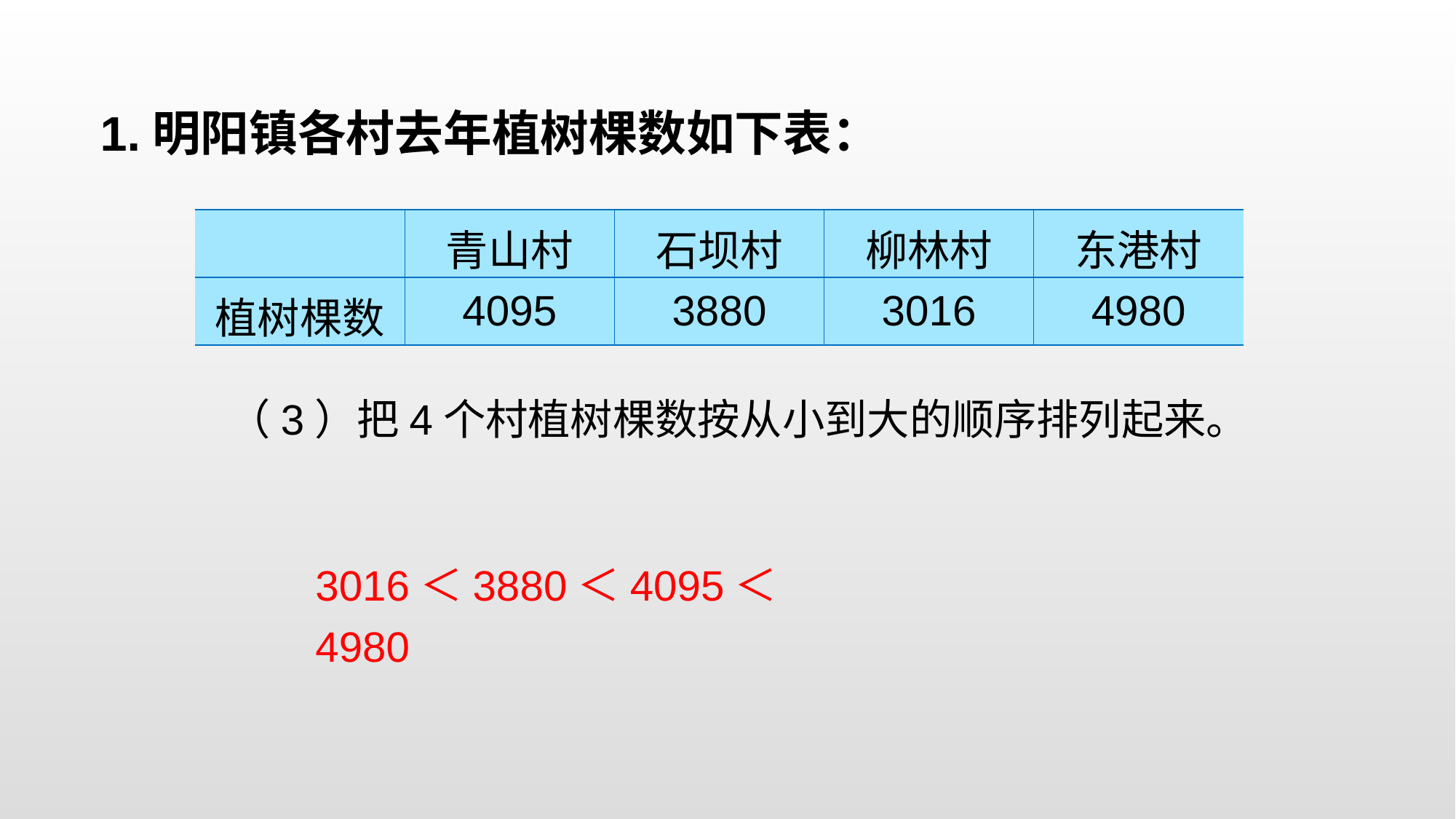

1.明阳镇各村去年植树棵数如下表：
|  | 青山村 | 石坝村 | 柳林村 | 东港村 |
| --- | --- | --- | --- | --- |
| 植树棵数 | 4095 | 3880 | 3016 | 4980 |
（3）把4个村植树棵数按从小到大的顺序排列起来。
3016＜3880＜4095＜4980